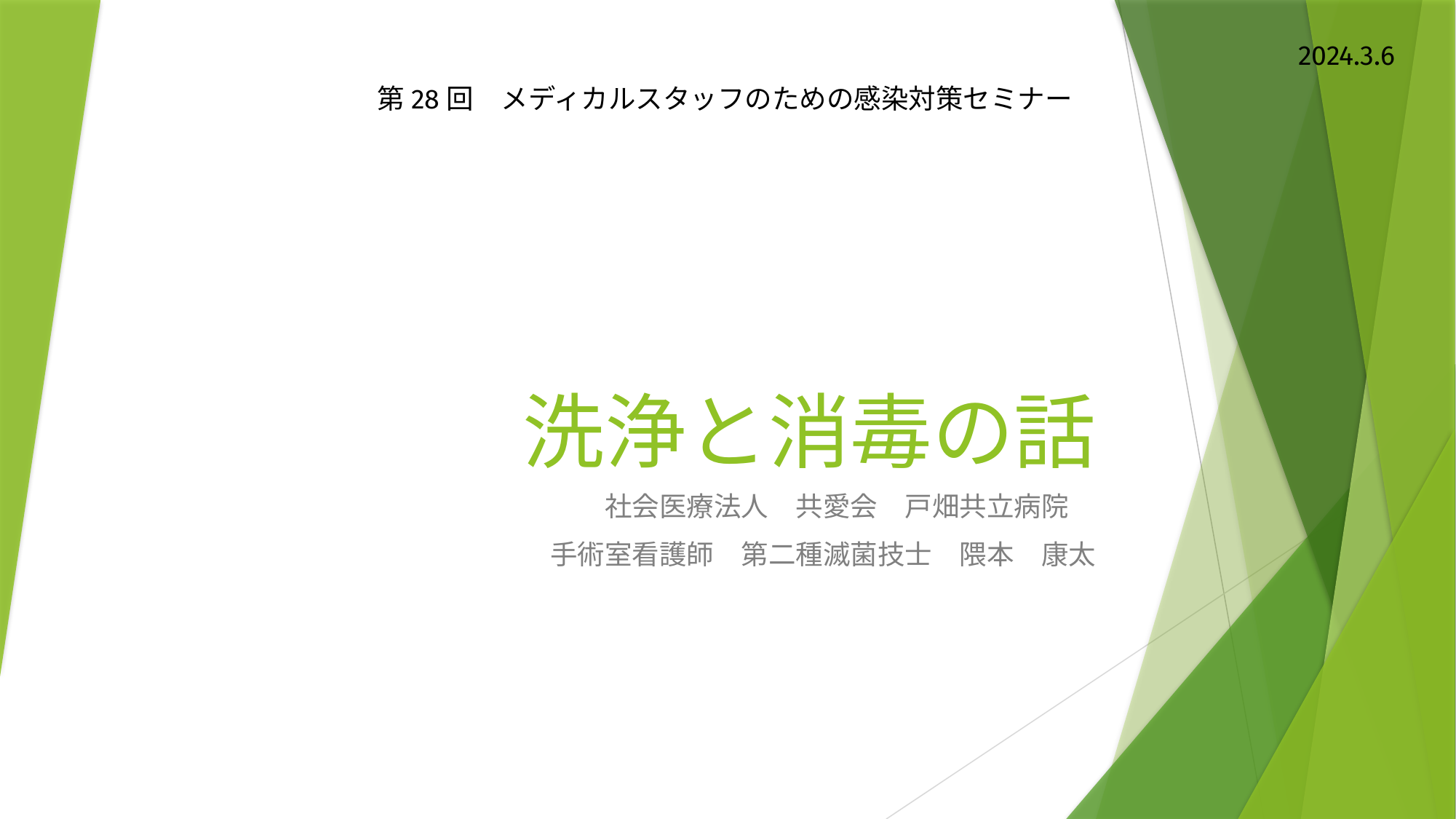

2024.3.6
第28回　メディカルスタッフのための感染対策セミナー
# 洗浄と消毒の話
社会医療法人　共愛会　戸畑共立病院
手術室看護師　第二種滅菌技士　隈本　康太